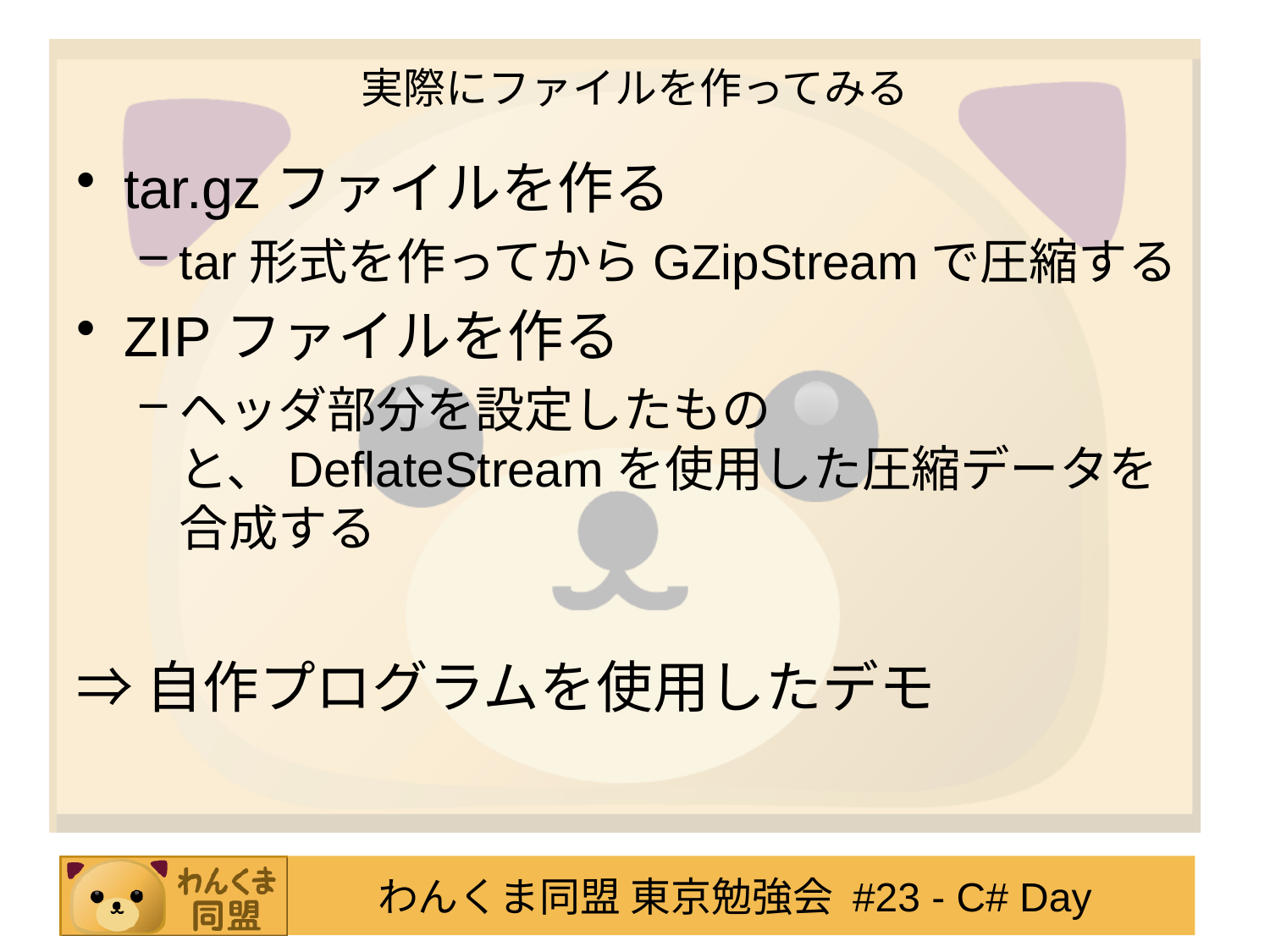

# 実際にファイルを作ってみる
tar.gzファイルを作る
tar形式を作ってからGZipStreamで圧縮する
ZIPファイルを作る
ヘッダ部分を設定したものと、DeflateStreamを使用した圧縮データを合成する

⇒自作プログラムを使用したデモ